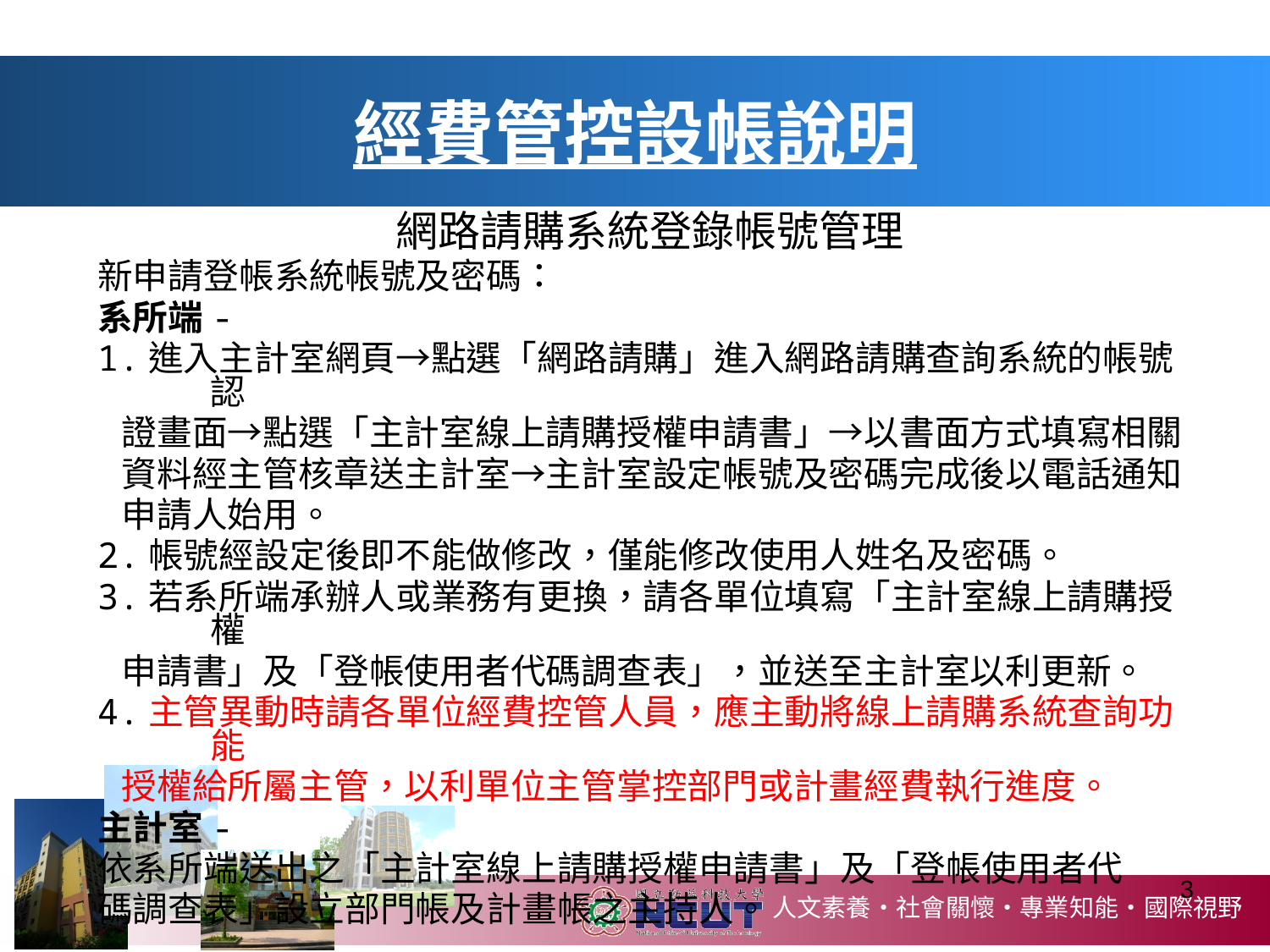

經費管控設帳說明
網路請購系統登錄帳號管理
新申請登帳系統帳號及密碼：
系所端-
1.進入主計室網頁→點選「網路請購」進入網路請購查詢系統的帳號認
  證畫面→點選「主計室線上請購授權申請書」→以書面方式填寫相關
  資料經主管核章送主計室→主計室設定帳號及密碼完成後以電話通知
  申請人始用。
2.帳號經設定後即不能做修改，僅能修改使用人姓名及密碼。
3.若系所端承辦人或業務有更換，請各單位填寫「主計室線上請購授權
  申請書」及「登帳使用者代碼調查表」，並送至主計室以利更新。
4.主管異動時請各單位經費控管人員，應主動將線上請購系統查詢功能
  授權給所屬主管，以利單位主管掌控部門或計畫經費執行進度。
主計室-
依系所端送出之「主計室線上請購授權申請書」及「登帳使用者代
碼調查表」設立部門帳及計畫帳之主持人。

3